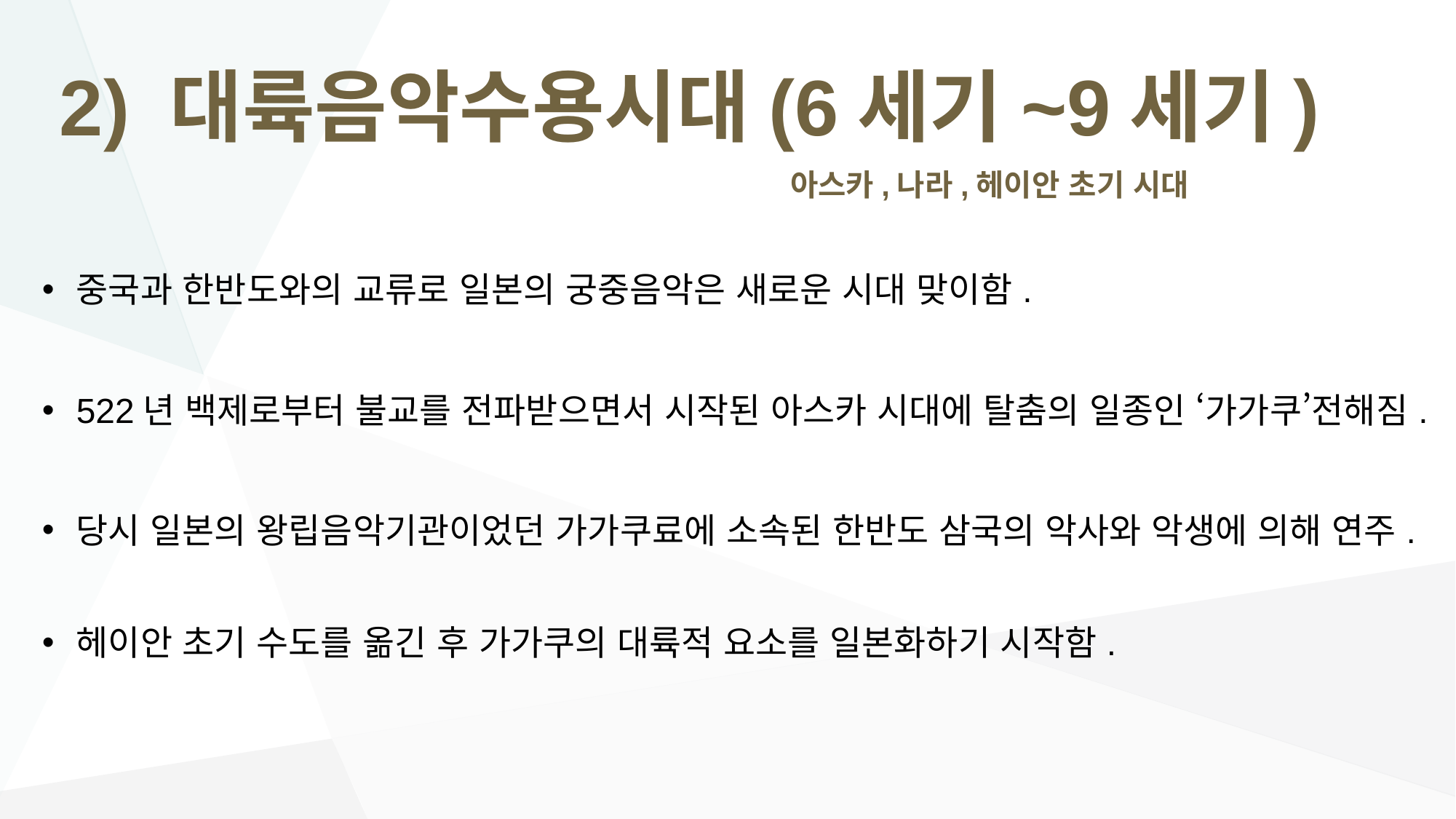

2) 대륙음악수용시대(6세기~9세기)
아스카,나라,헤이안 초기 시대
중국과 한반도와의 교류로 일본의 궁중음악은 새로운 시대 맞이함.
522년 백제로부터 불교를 전파받으면서 시작된 아스카 시대에 탈춤의 일종인 ‘가가쿠’전해짐.
당시 일본의 왕립음악기관이었던 가가쿠료에 소속된 한반도 삼국의 악사와 악생에 의해 연주.
헤이안 초기 수도를 옮긴 후 가가쿠의 대륙적 요소를 일본화하기 시작함.